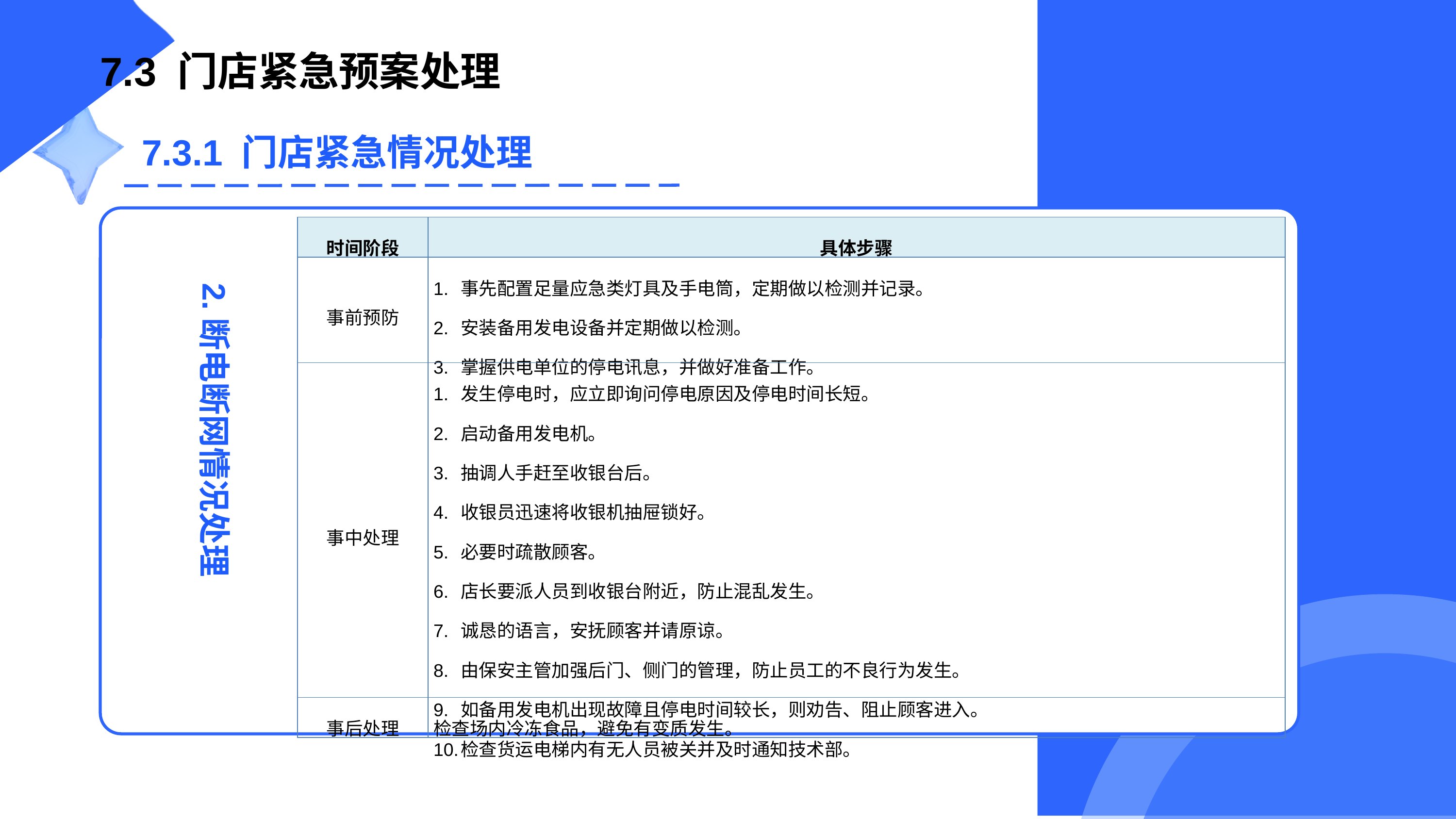

7.3 门店紧急预案处理

7.3.1 门店紧急情况处理

| 时间阶段 | 具体步骤 |
| --- | --- |
| 事前预防 | 事先配置足量应急类灯具及手电筒，定期做以检测并记录。 安装备用发电设备并定期做以检测。 掌握供电单位的停电讯息，并做好准备工作。 |
| 事中处理 | 发生停电时，应立即询问停电原因及停电时间长短。 启动备用发电机。 抽调人手赶至收银台后。 收银员迅速将收银机抽屉锁好。 必要时疏散顾客。 店长要派人员到收银台附近，防止混乱发生。 诚恳的语言，安抚顾客并请原谅。 由保安主管加强后门、侧门的管理，防止员工的不良行为发生。 如备用发电机出现故障且停电时间较长，则劝告、阻止顾客进入。 检查货运电梯内有无人员被关并及时通知技术部。 |
| 事后处理 | 检查场内冷冻食品，避免有变质发生。 |
2.断电断网情况处理